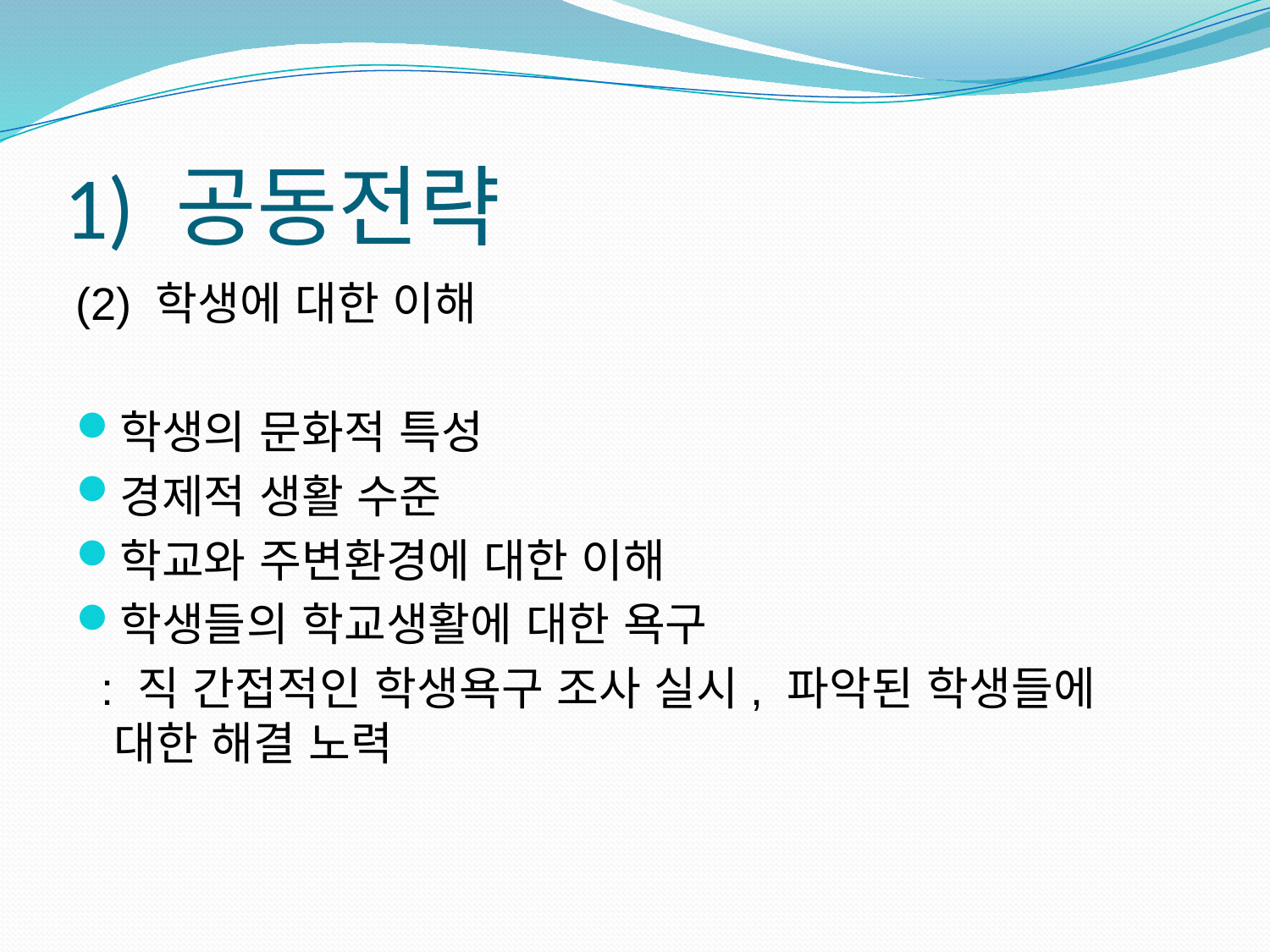

# 1) 공동전략
(2) 학생에 대한 이해

학생의 문화적 특성
경제적 생활 수준
학교와 주변환경에 대한 이해
학생들의 학교생활에 대한 욕구
  : 직 간접적인 학생욕구 조사 실시, 파악된 학생들에 대한 해결 노력